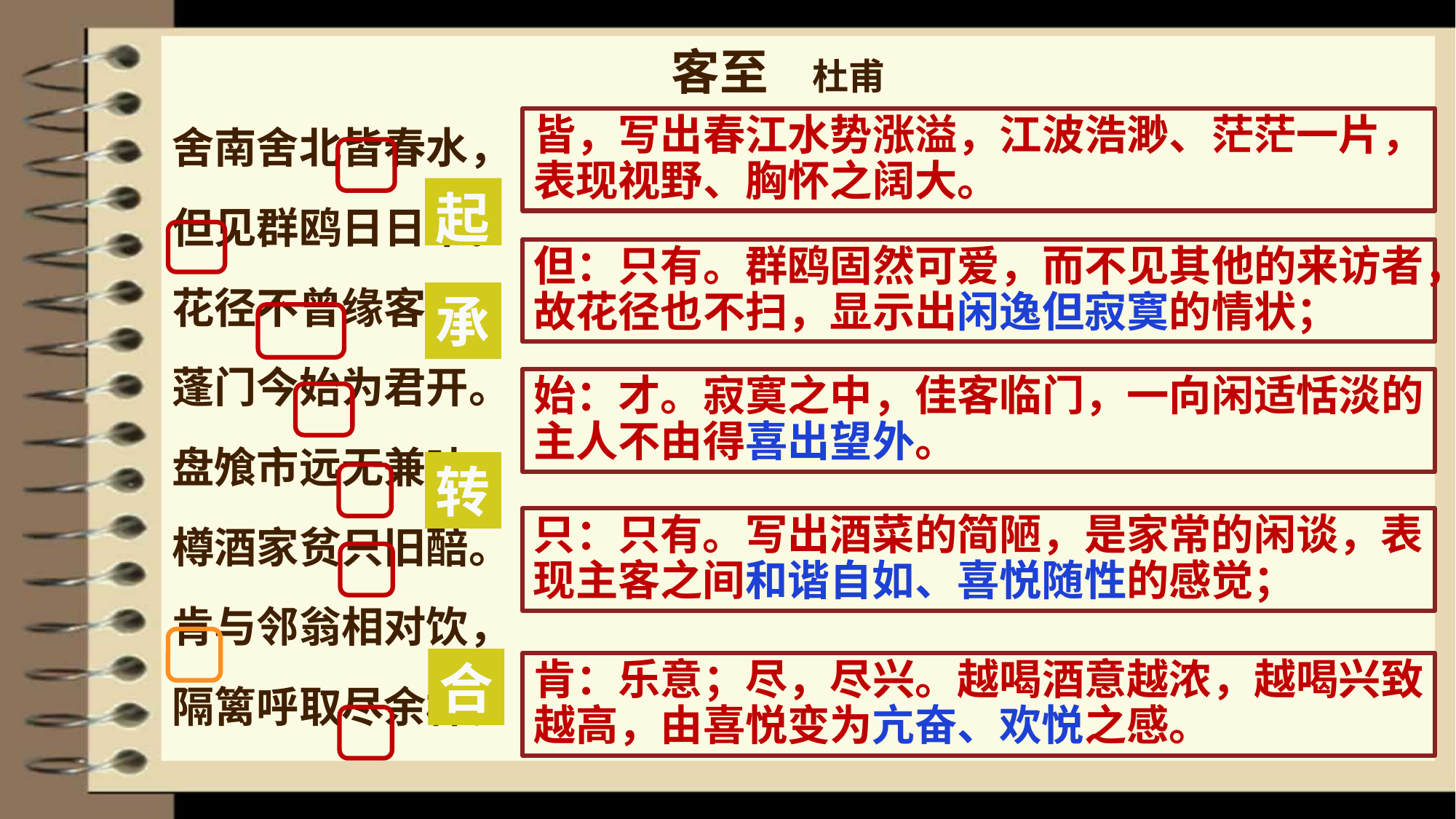

舍南舍北皆春水，
但见群鸥日日来。
花径不曾缘客扫，
蓬门今始为君开。
盘飧市远无兼味，
樽酒家贫只旧醅。
肯与邻翁相对饮，
隔篱呼取尽余杯。
客至    杜甫
皆，写出春江水势涨溢，江波浩渺、茫茫一片，表现视野、胸怀之阔大。

起

但：只有。群鸥固然可爱，而不见其他的来访者，故花径也不扫，显示出闲逸但寂寞的情状；
承

始：才。寂寞之中，佳客临门，一向闲适恬淡的主人不由得喜出望外。

转

只：只有。写出酒菜的简陋，是家常的闲谈，表现主客之间和谐自如、喜悦随性的感觉；

合
肯：乐意；尽，尽兴。越喝酒意越浓，越喝兴致越高，由喜悦变为亢奋、欢悦之感。